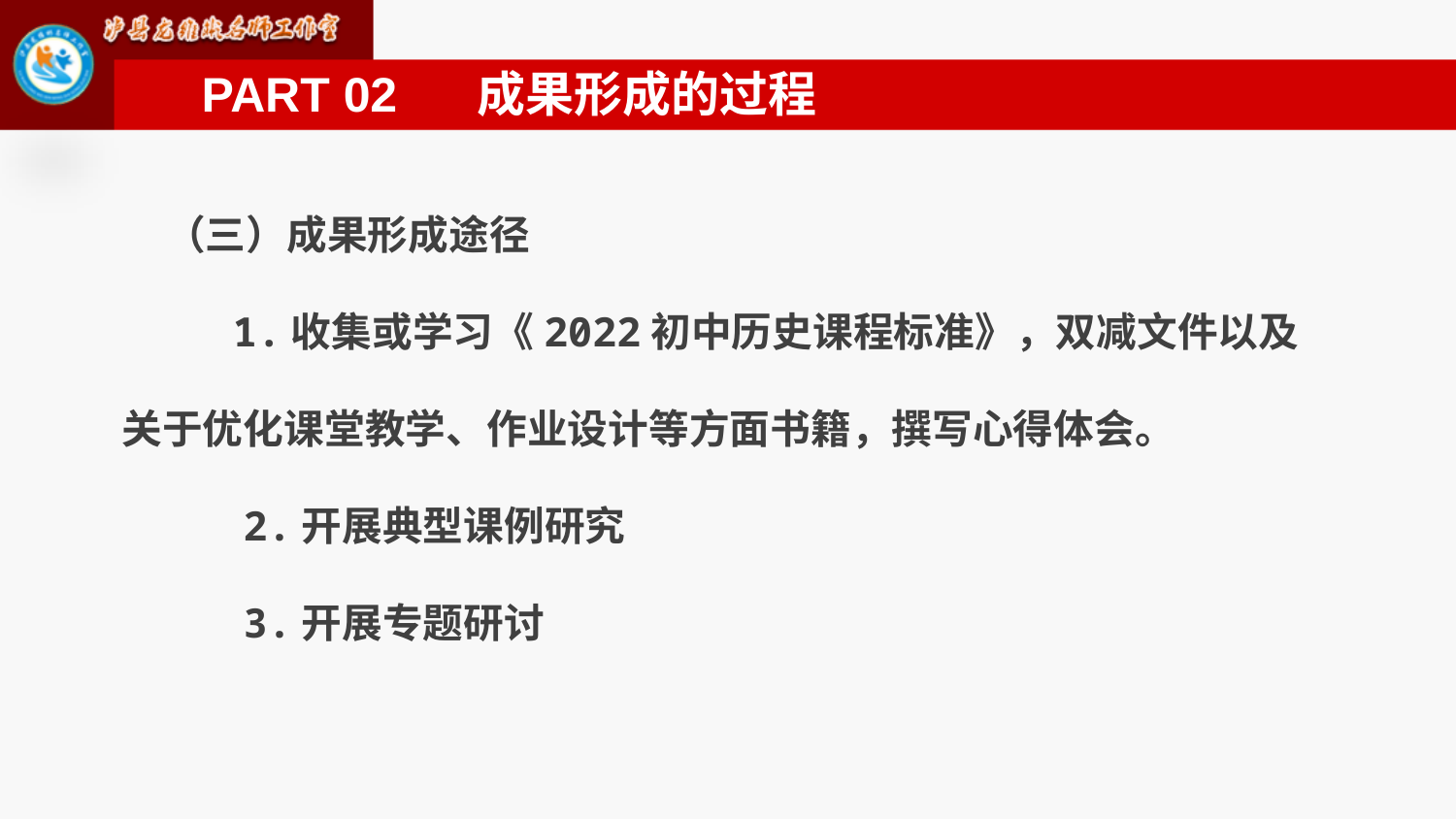

PART 02     成果形成的过程

 （三）成果形成途径
    1.收集或学习《2022初中历史课程标准》，双减文件以及关于优化课堂教学、作业设计等方面书籍，撰写心得体会。
  2.开展典型课例研究
  3.开展专题研讨